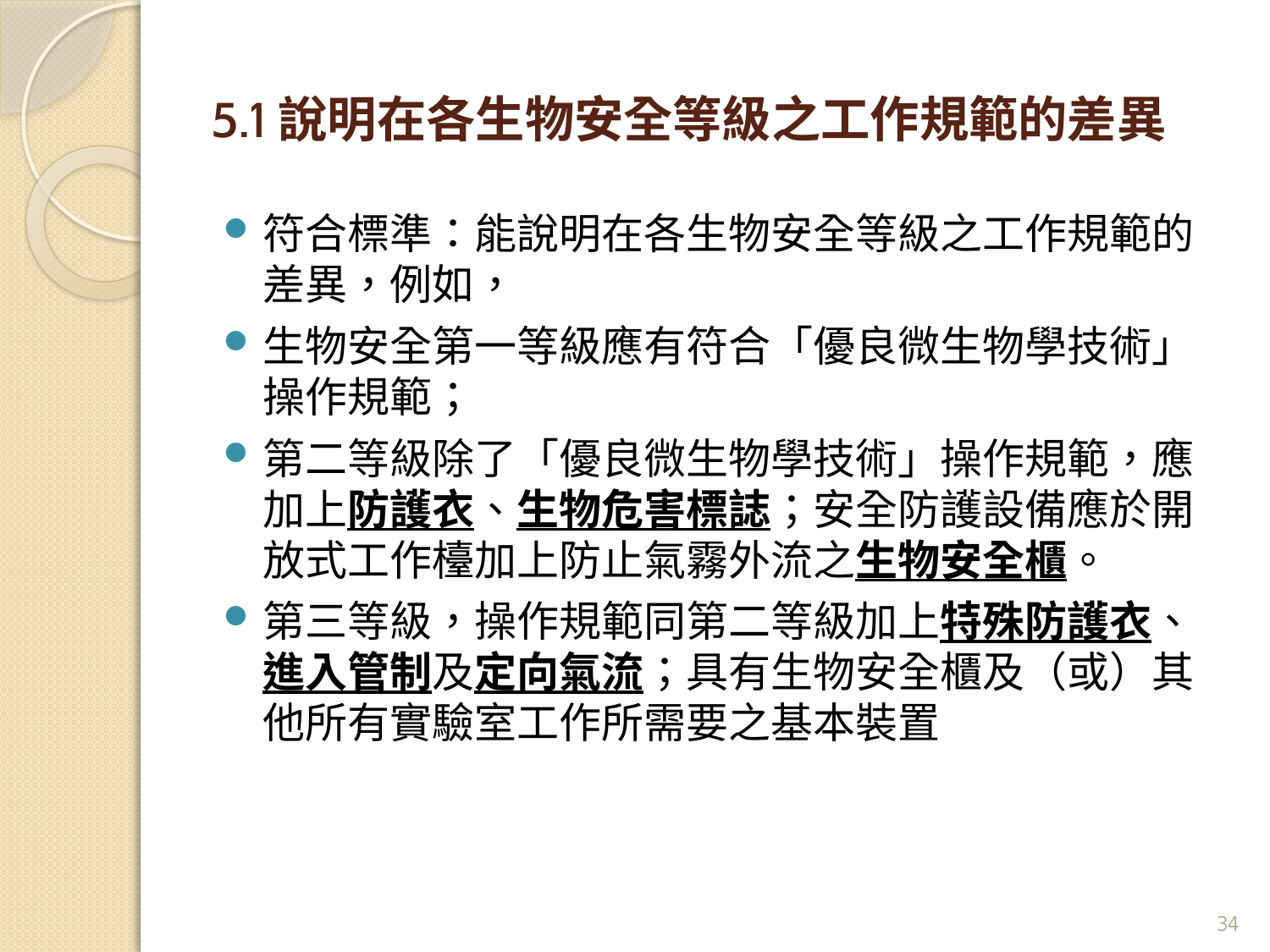

# 5.1說明在各生物安全等級之工作規範的差異
符合標準：能說明在各生物安全等級之工作規範的差異，例如，
生物安全第一等級應有符合「優良微生物學技術」操作規範；
第二等級除了「優良微生物學技術」操作規範，應加上防護衣、生物危害標誌；安全防護設備應於開放式工作檯加上防止氣霧外流之生物安全櫃。
第三等級，操作規範同第二等級加上特殊防護衣、進入管制及定向氣流；具有生物安全櫃及（或）其他所有實驗室工作所需要之基本裝置

34